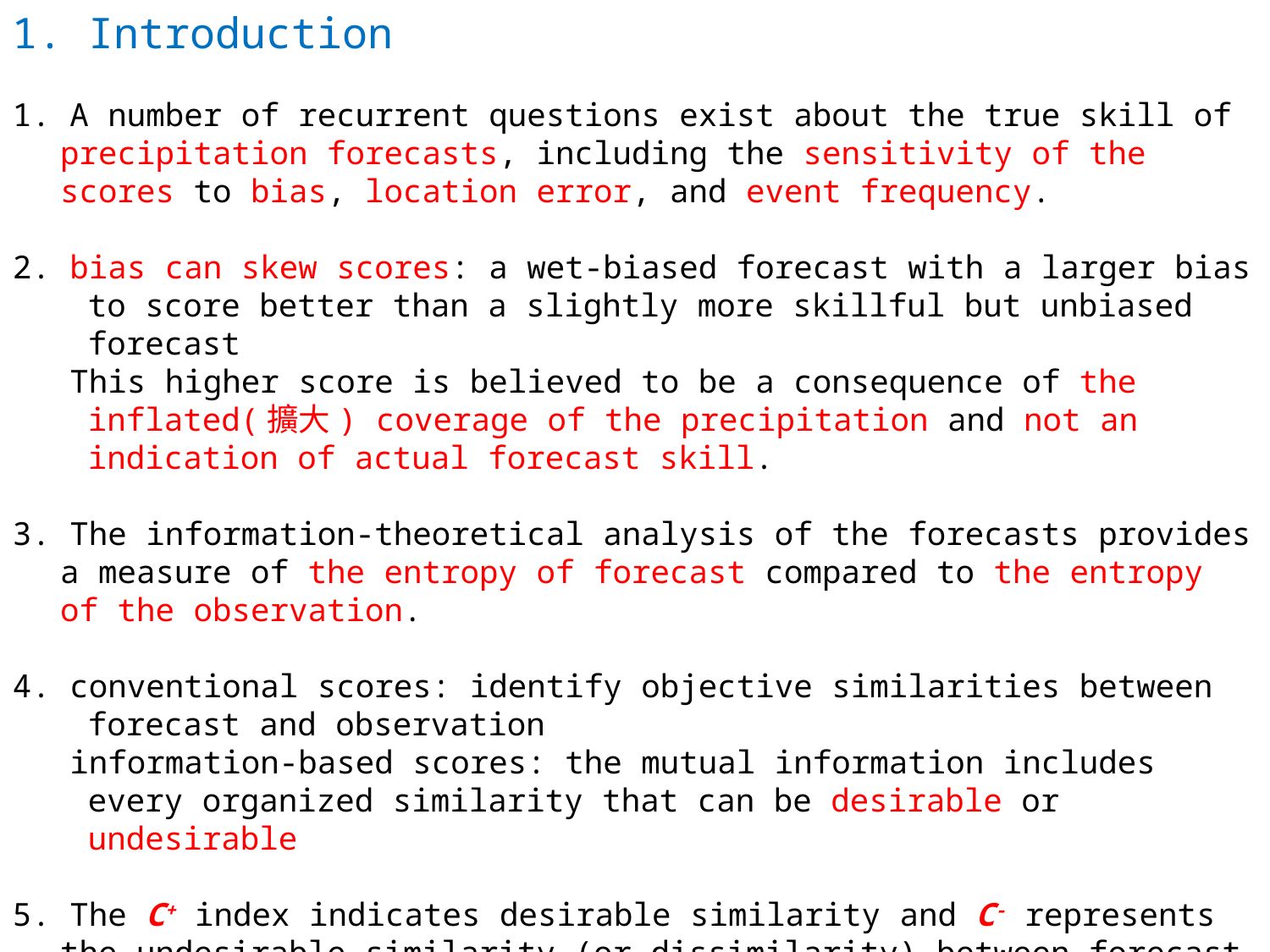

1. Introduction

1. A number of recurrent questions exist about the true skill of precipitation forecasts, including the sensitivity of the scores to bias, location error, and event frequency.

2. bias can skew scores: a wet-biased forecast with a larger bias to score better than a slightly more skillful but unbiased forecast
   This higher score is believed to be a consequence of the inflated(擴大) coverage of the precipitation and not an indication of actual forecast skill.

3. The information-theoretical analysis of the forecasts provides a measure of the entropy of forecast compared to the entropy of the observation.

4. conventional scores: identify objective similarities between forecast and observation
   information-based scores: the mutual information includes every organized similarity that can be desirable or undesirable

5. The C+ index indicates desirable similarity and C- represents the undesirable similarity (or dissimilarity) between forecast and observation.